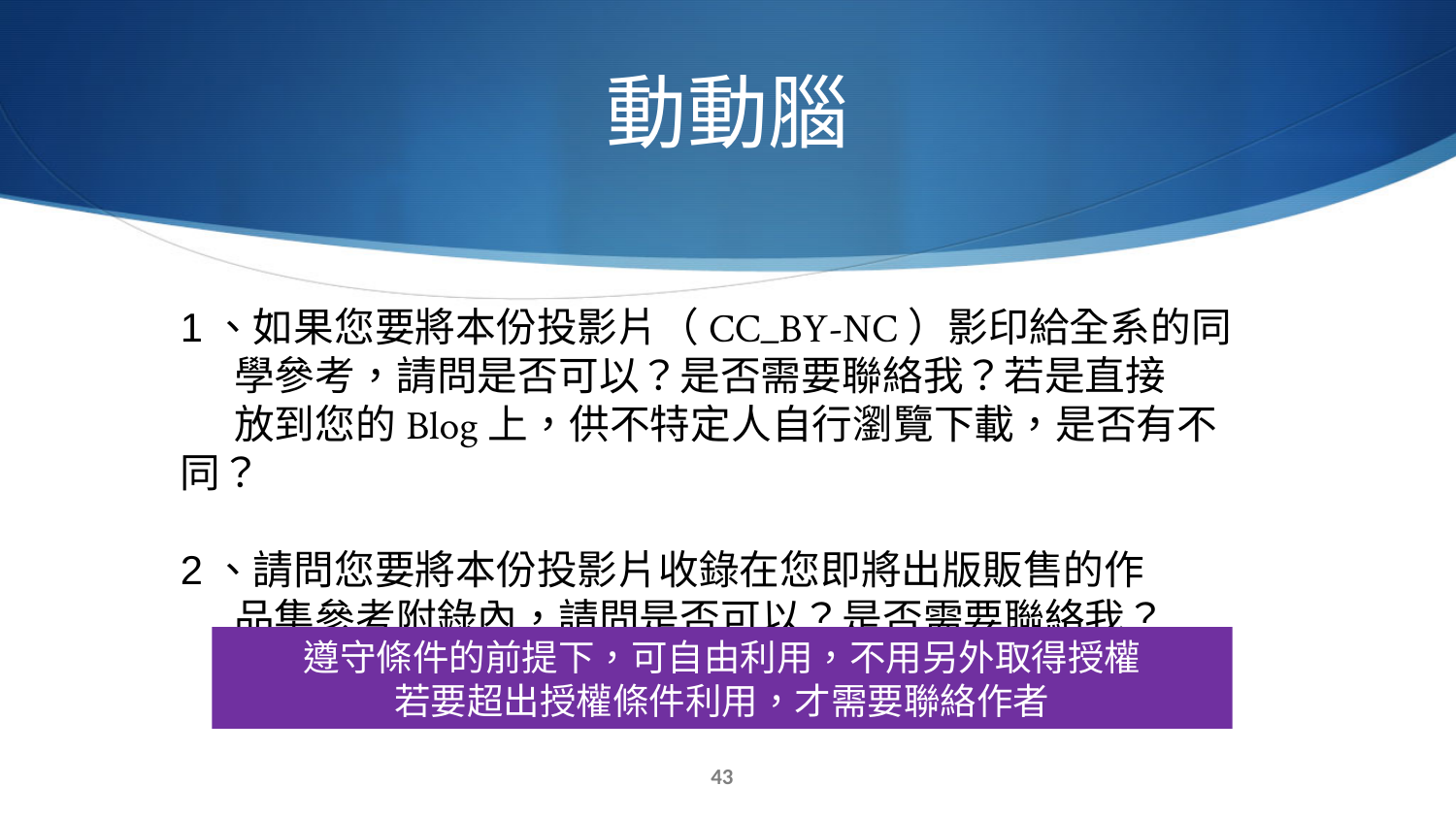

# 動動腦
1、如果您要將本份投影片（CC_BY-NC）影印給全系的同
      學參考，請問是否可以？是否需要聯絡我？若是直接
      放到您的Blog上，供不特定人自行瀏覽下載，是否有不同？

2、請問您要將本份投影片收錄在您即將出版販售的作
      品集參考附錄內，請問是否可以？是否需要聯絡我？
遵守條件的前提下，可自由利用，不用另外取得授權
若要超出授權條件利用，才需要聯絡作者
43